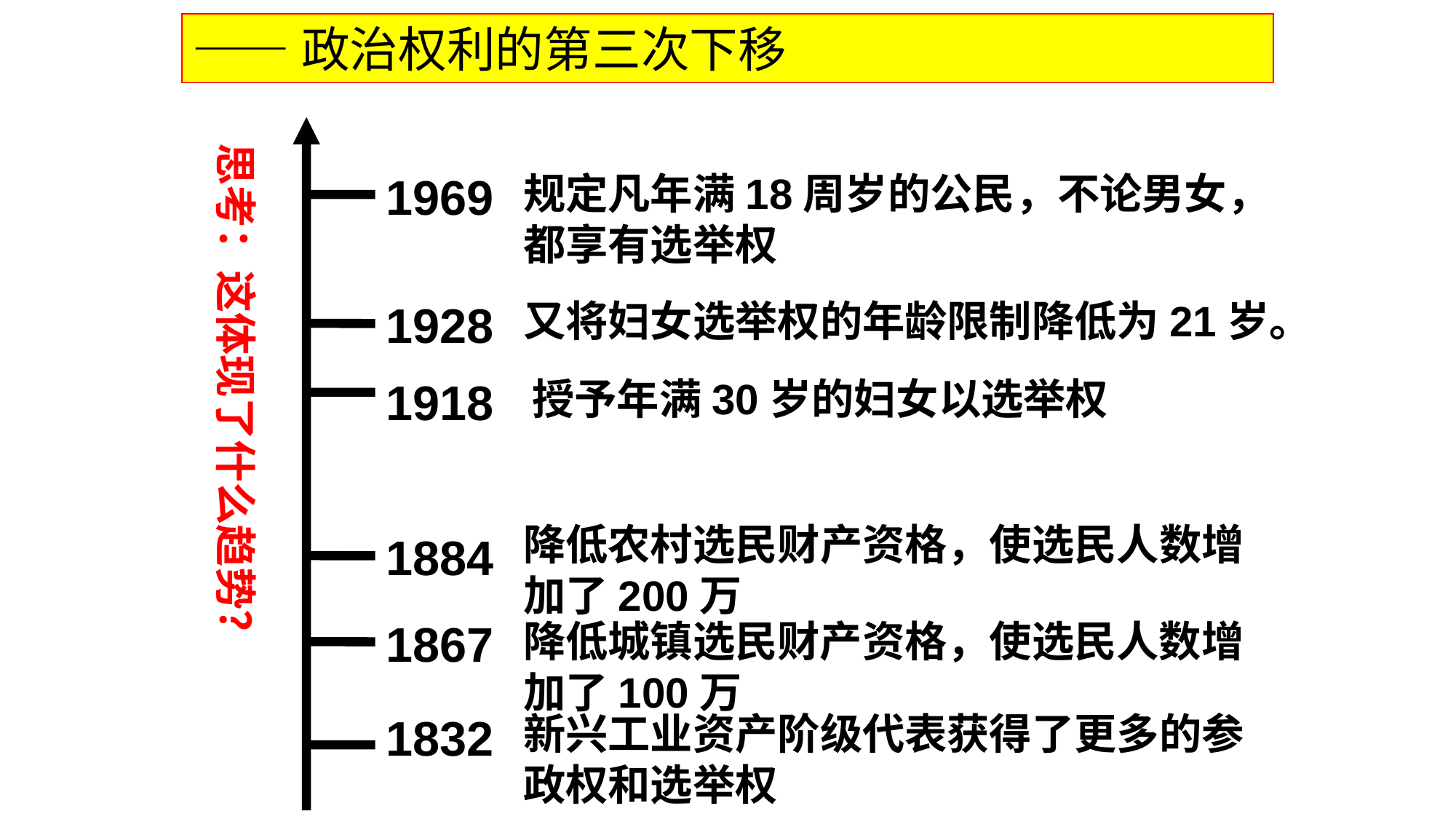

——政治权利的第三次下移
趋势：降低或取消财产、性别、年龄的限制，扩大选举权。

思考：这体现了什么趋势？
1969
规定凡年满18周岁的公民，不论男女，都享有选举权

又将妇女选举权的年龄限制降低为21岁。
1928

授予年满30岁的妇女以选举权
1918

降低农村选民财产资格，使选民人数增加了200万
1884

1867
降低城镇选民财产资格，使选民人数增加了100万

1832
新兴工业资产阶级代表获得了更多的参政权和选举权